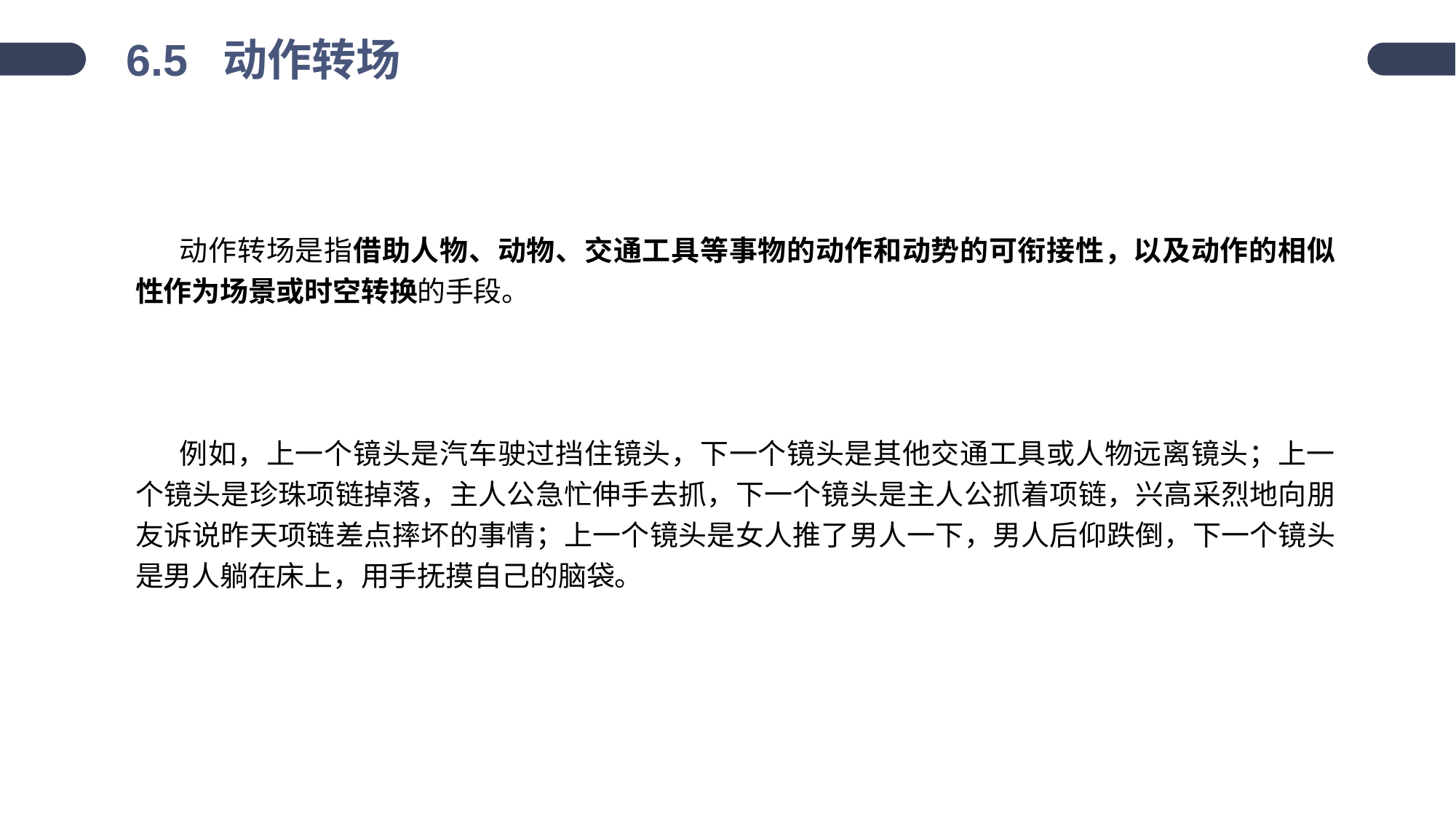

6.5  动作转场

动作转场是指借助人物、动物、交通工具等事物的动作和动势的可衔接性，以及动作的相似性作为场景或时空转换的手段。

例如，上一个镜头是汽车驶过挡住镜头，下一个镜头是其他交通工具或人物远离镜头；上一个镜头是珍珠项链掉落，主人公急忙伸手去抓，下一个镜头是主人公抓着项链，兴高采烈地向朋友诉说昨天项链差点摔坏的事情；上一个镜头是女人推了男人一下，男人后仰跌倒，下一个镜头是男人躺在床上，用手抚摸自己的脑袋。